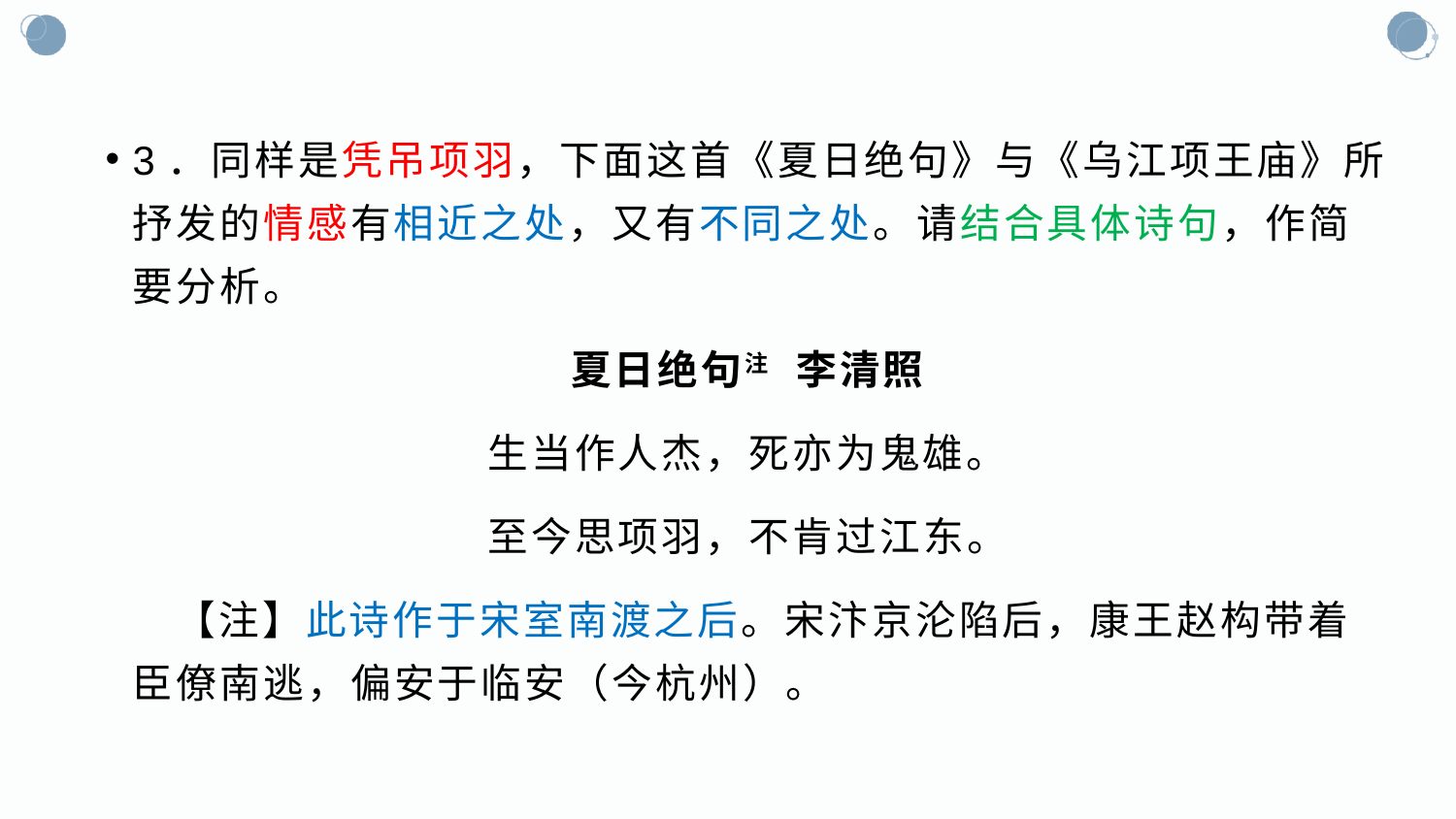

3．同样是凭吊项羽，下面这首《夏日绝句》与《乌江项王庙》所抒发的情感有相近之处，又有不同之处。请结合具体诗句，作简要分析。
夏日绝句注  李清照
生当作人杰，死亦为鬼雄。
至今思项羽，不肯过江东。
     【注】此诗作于宋室南渡之后。宋汴京沦陷后，康王赵构带着臣僚南逃，偏安于临安（今杭州）。